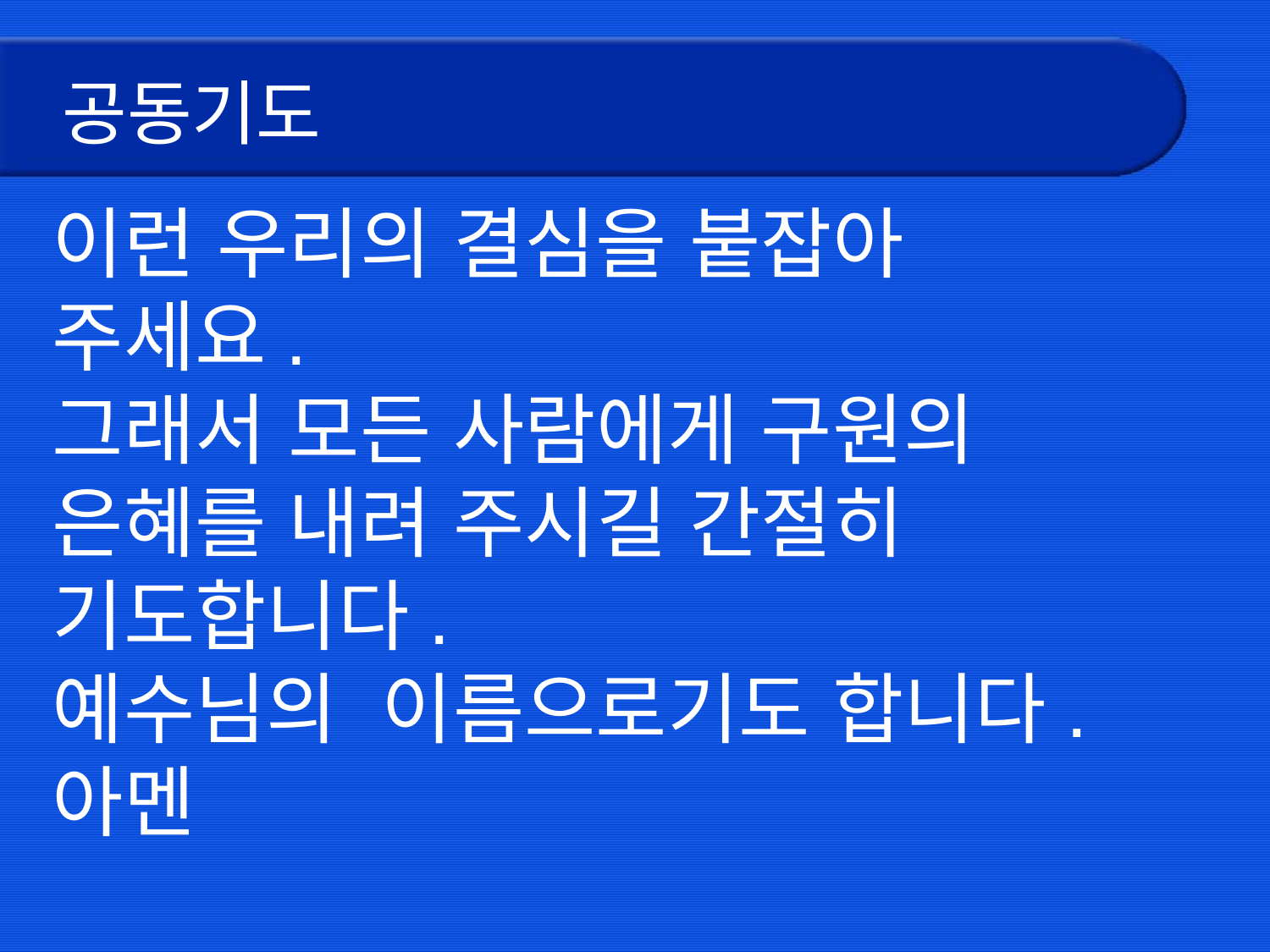

# 공동기도
이런 우리의 결심을 붙잡아
주세요.
그래서 모든 사람에게 구원의 은혜를 내려 주시길 간절히
기도합니다.
예수님의  이름으로기도 합니다.  아멘